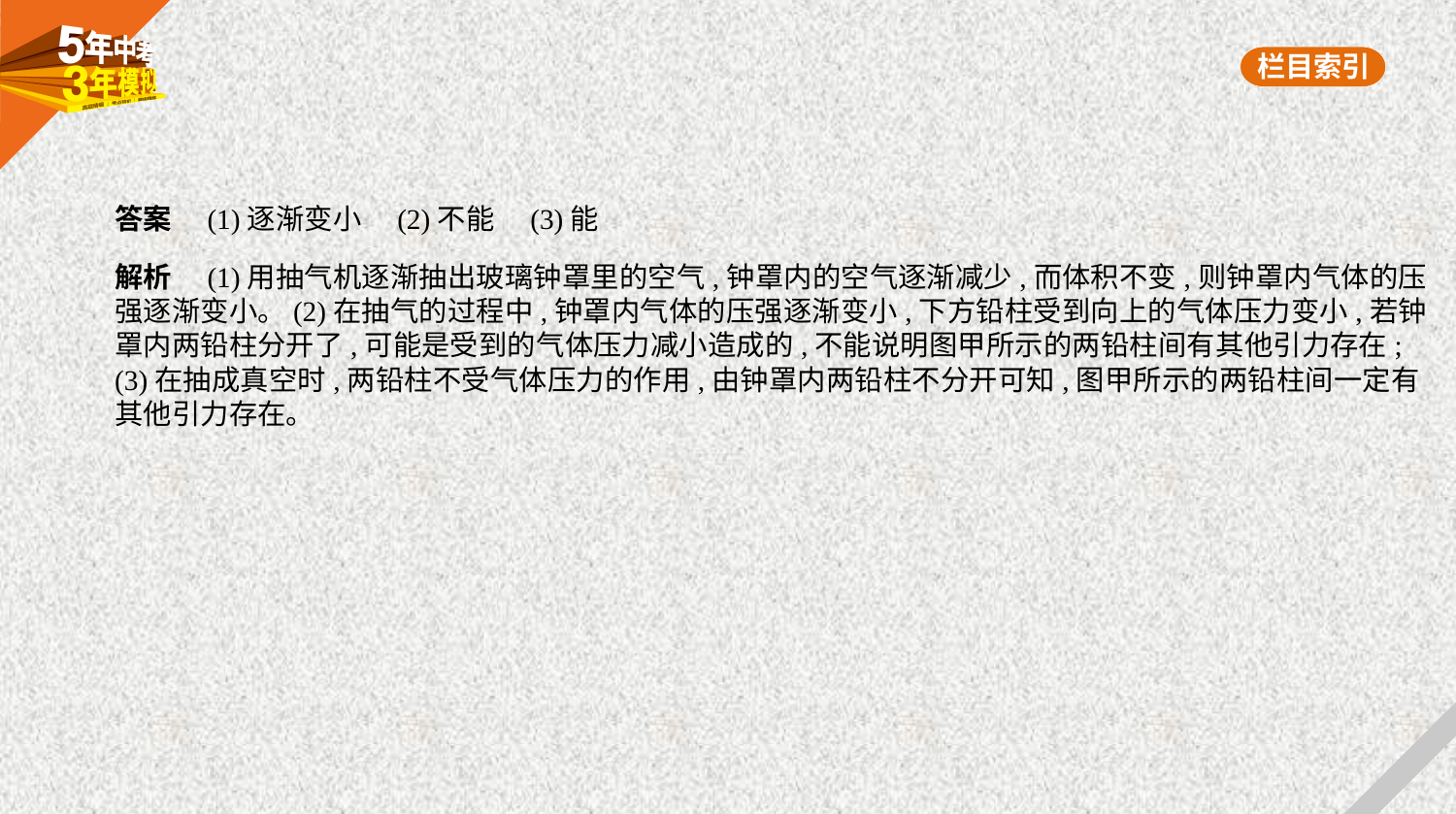

答案　(1)逐渐变小　(2)不能　(3)能
解析　(1)用抽气机逐渐抽出玻璃钟罩里的空气,钟罩内的空气逐渐减少,而体积不变,则钟罩内气体的压
强逐渐变小。(2)在抽气的过程中,钟罩内气体的压强逐渐变小,下方铅柱受到向上的气体压力变小,若钟
罩内两铅柱分开了,可能是受到的气体压力减小造成的,不能说明图甲所示的两铅柱间有其他引力存在;
(3)在抽成真空时,两铅柱不受气体压力的作用,由钟罩内两铅柱不分开可知,图甲所示的两铅柱间一定有
其他引力存在。